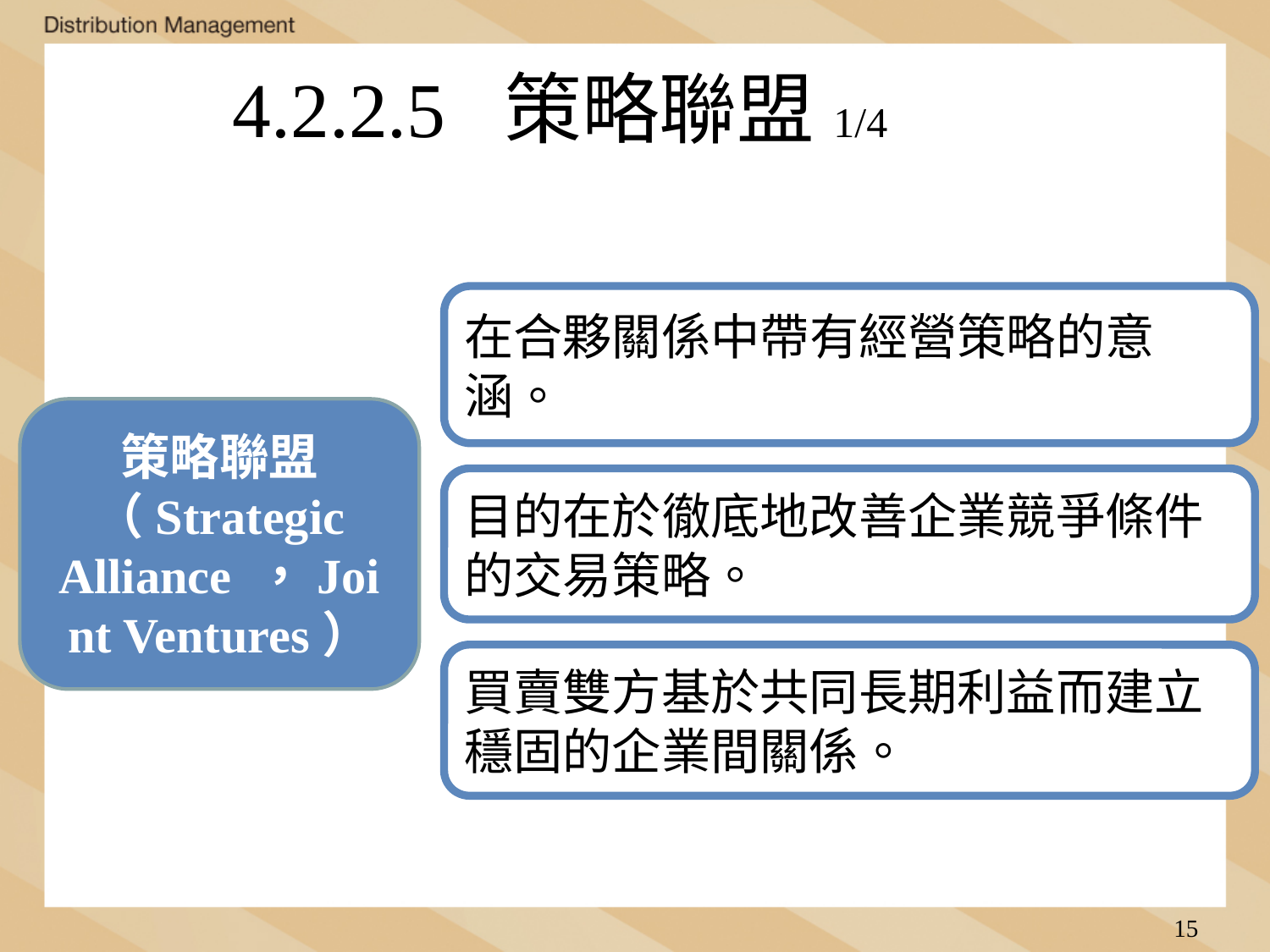

4.2.2.5  策略聯盟1/4
在合夥關係中帶有經營策略的意涵。
策略聯盟（Strategic Alliance ，Joint Ventures）
目的在於徹底地改善企業競爭條件的交易策略。
買賣雙方基於共同長期利益而建立穩固的企業間關係。
15